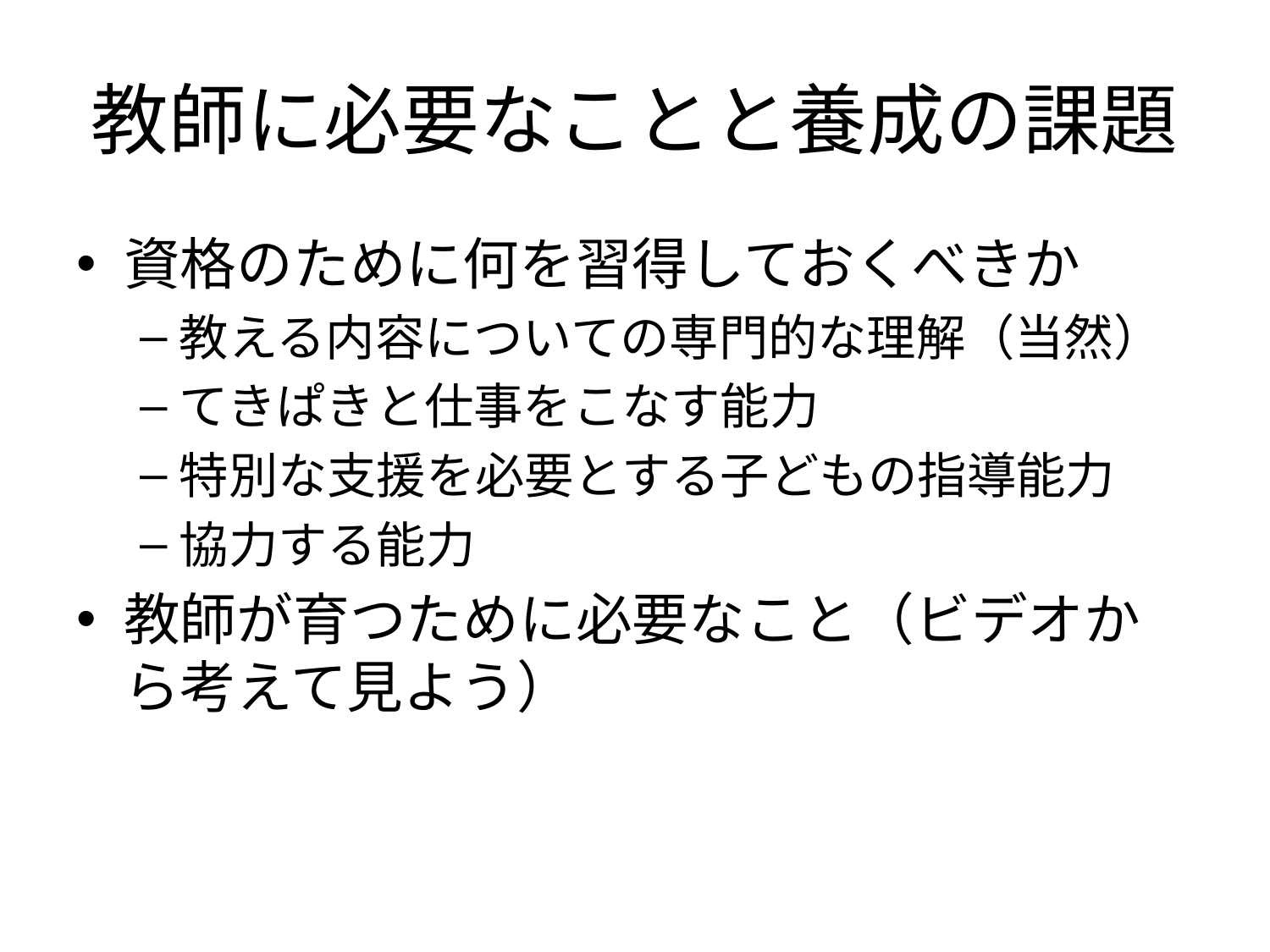

# 教師に必要なことと養成の課題
資格のために何を習得しておくべきか
教える内容についての専門的な理解（当然）
てきぱきと仕事をこなす能力
特別な支援を必要とする子どもの指導能力
協力する能力
教師が育つために必要なこと（ビデオから考えて見よう）